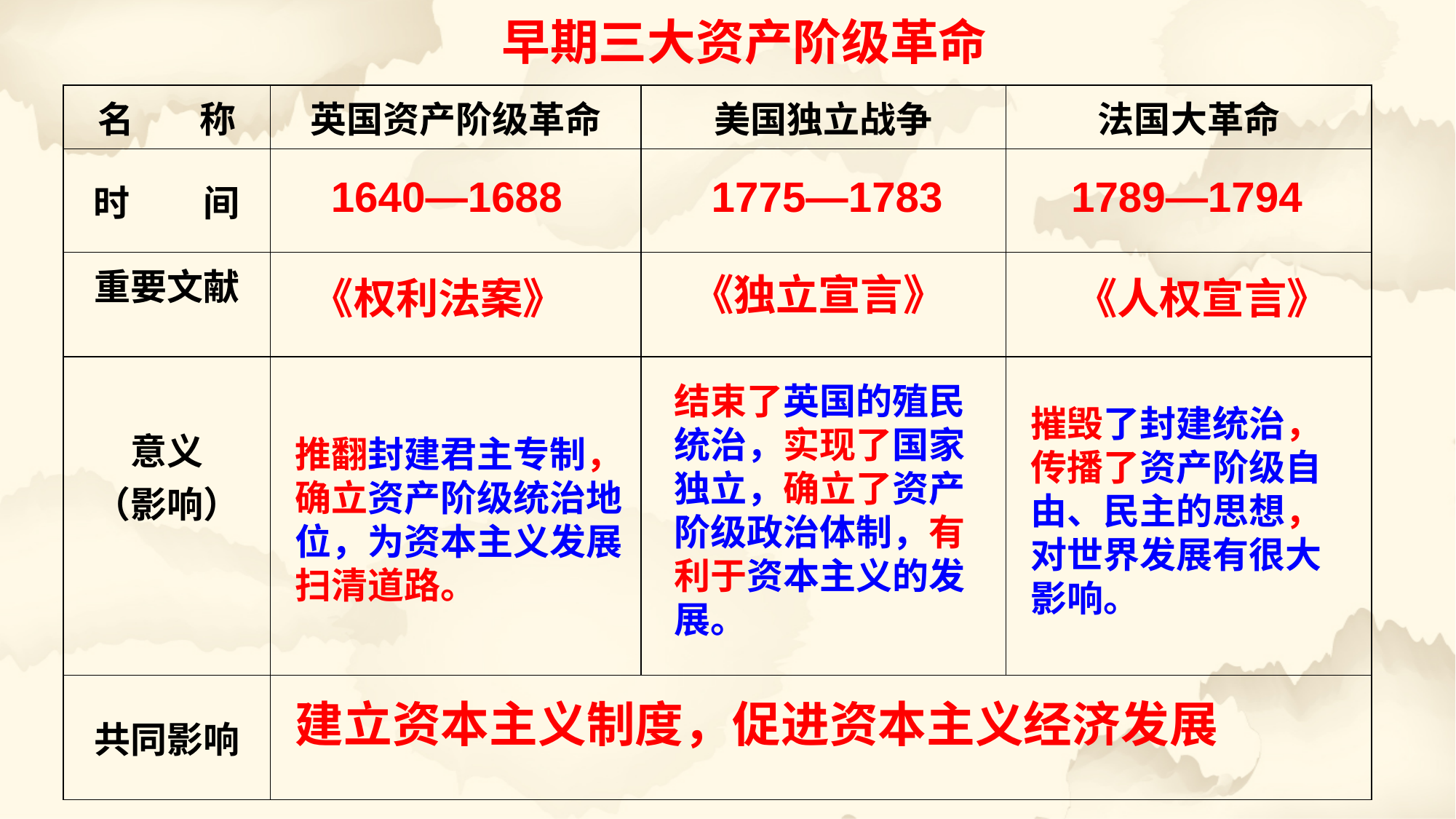

早期三大资产阶级革命
| 名 称 | 英国资产阶级革命 | 美国独立战争 | 法国大革命 |
| --- | --- | --- | --- |
| 时 间 |  |  |  |
| 重要文献 |  |  |  |
| 意义 （影响） |  |  |  |
| 共同影响 |  |  |  |
1640—1688
1775—1783
1789—1794
《独立宣言》
《权利法案》
 《人权宣言》
结束了英国的殖民统治，实现了国家独立，确立了资产阶级政治体制，有利于资本主义的发展。
摧毁了封建统治，传播了资产阶级自由、民主的思想，对世界发展有很大影响。
推翻封建君主专制，确立资产阶级统治地位，为资本主义发展扫清道路。
建立资本主义制度，促进资本主义经济发展